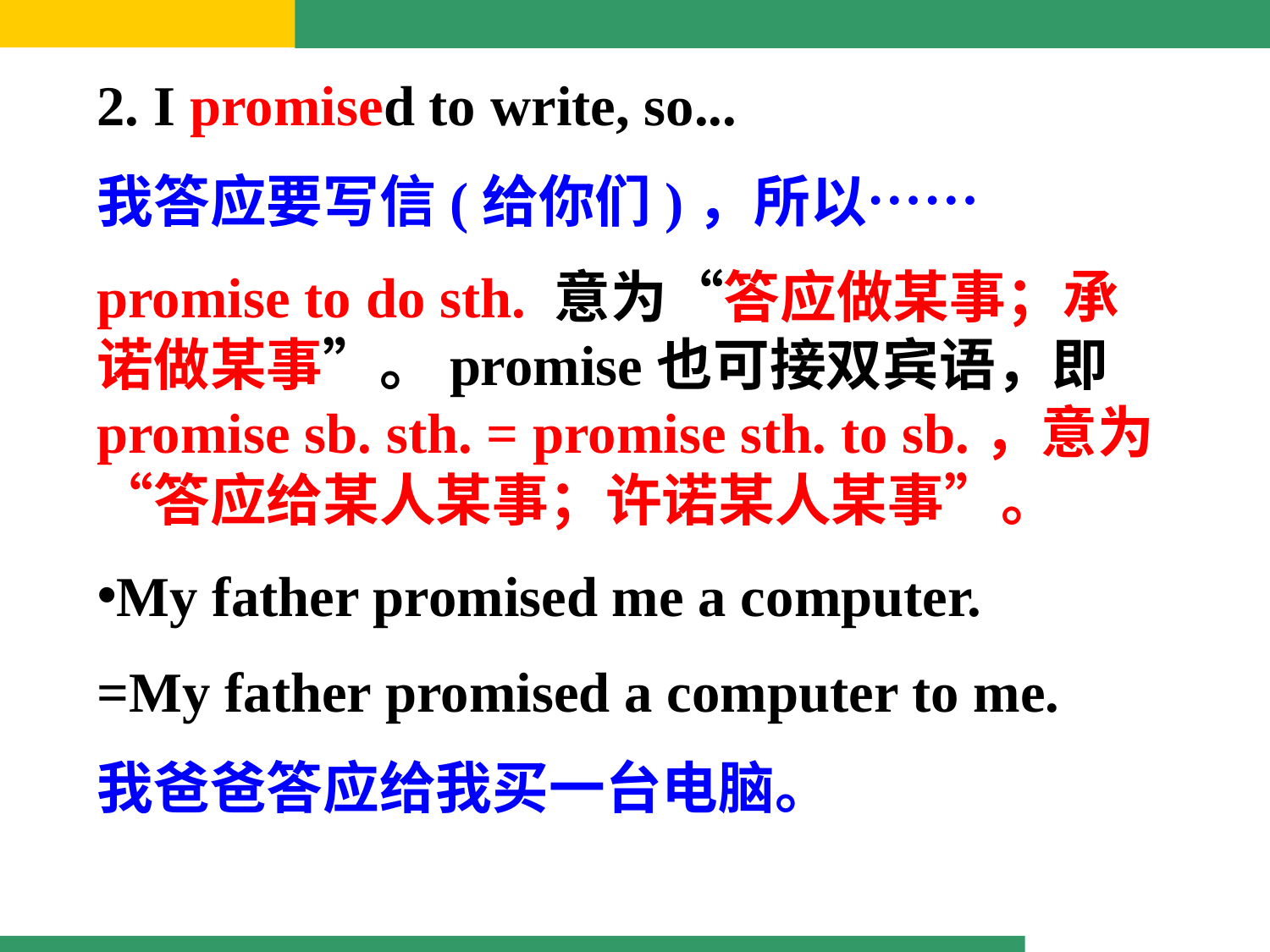

2. I promised to write, so...
我答应要写信(给你们)，所以……
promise to do sth. 意为“答应做某事；承诺做某事”。promise也可接双宾语，即promise sb. sth. = promise sth. to sb.，意为“答应给某人某事；许诺某人某事”。
My father promised me a computer.
=My father promised a computer to me.
我爸爸答应给我买一台电脑。